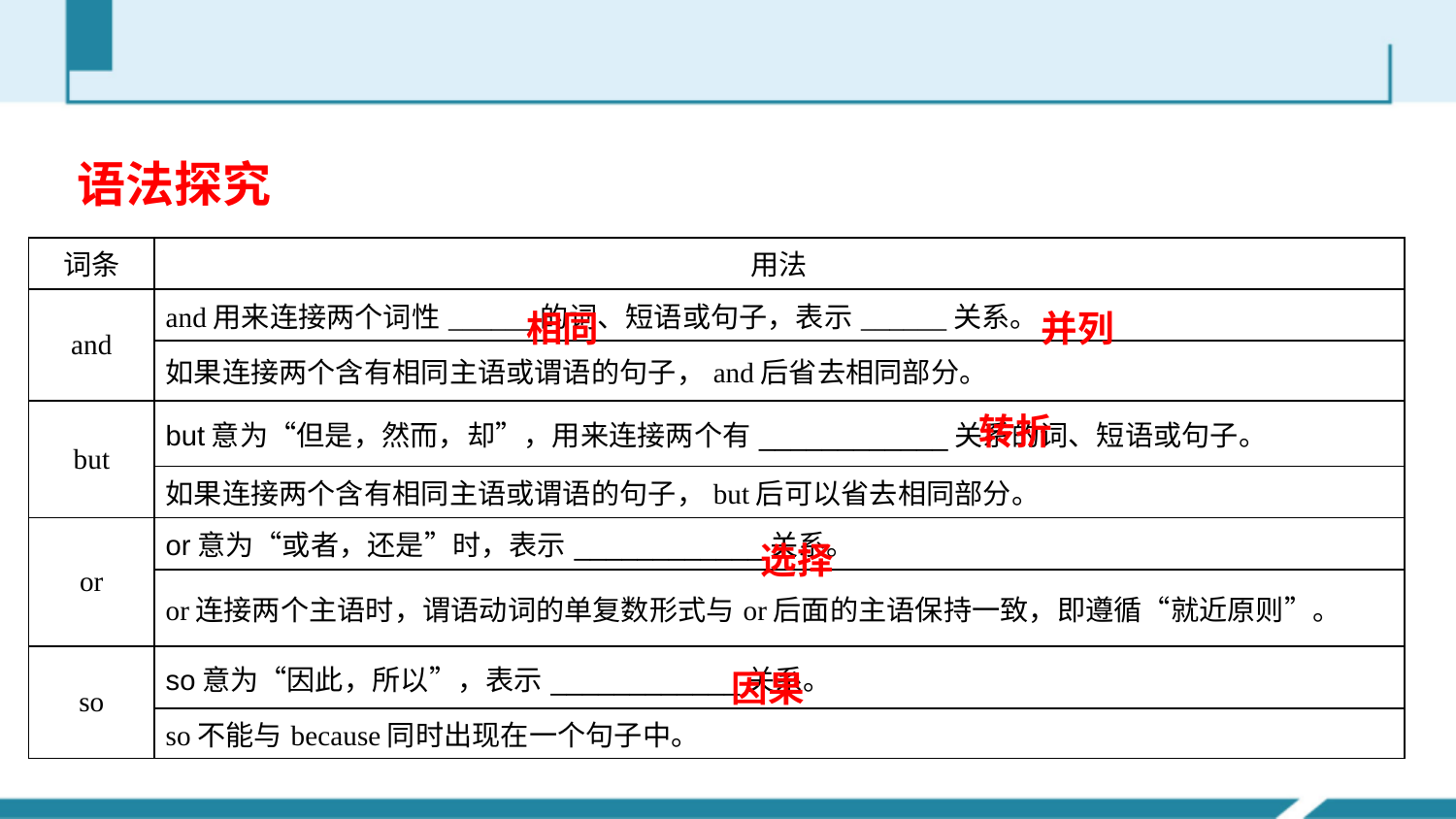

语法探究
| 词条 | 用法 |
| --- | --- |
| and | and用来连接两个词性\_\_\_\_\_\_的词、短语或句子，表示\_\_\_\_\_\_关系。 |
|  | 如果连接两个含有相同主语或谓语的句子，and后省去相同部分。 |
| but | but意为“但是，然而，却”，用来连接两个有\_\_\_\_\_\_\_\_\_\_\_\_关系的词、短语或句子。 |
|  | 如果连接两个含有相同主语或谓语的句子，but后可以省去相同部分。 |
| or | or意为“或者，还是”时，表示\_\_\_\_\_\_\_\_\_\_\_\_关系。 |
|  | or连接两个主语时，谓语动词的单复数形式与or后面的主语保持一致，即遵循“就近原则”。 |
| so | so意为“因此，所以”，表示\_\_\_\_\_\_\_\_\_\_\_\_关系。 |
|  | so不能与because同时出现在一个句子中。 |
相同
并列
转折
选择
因果